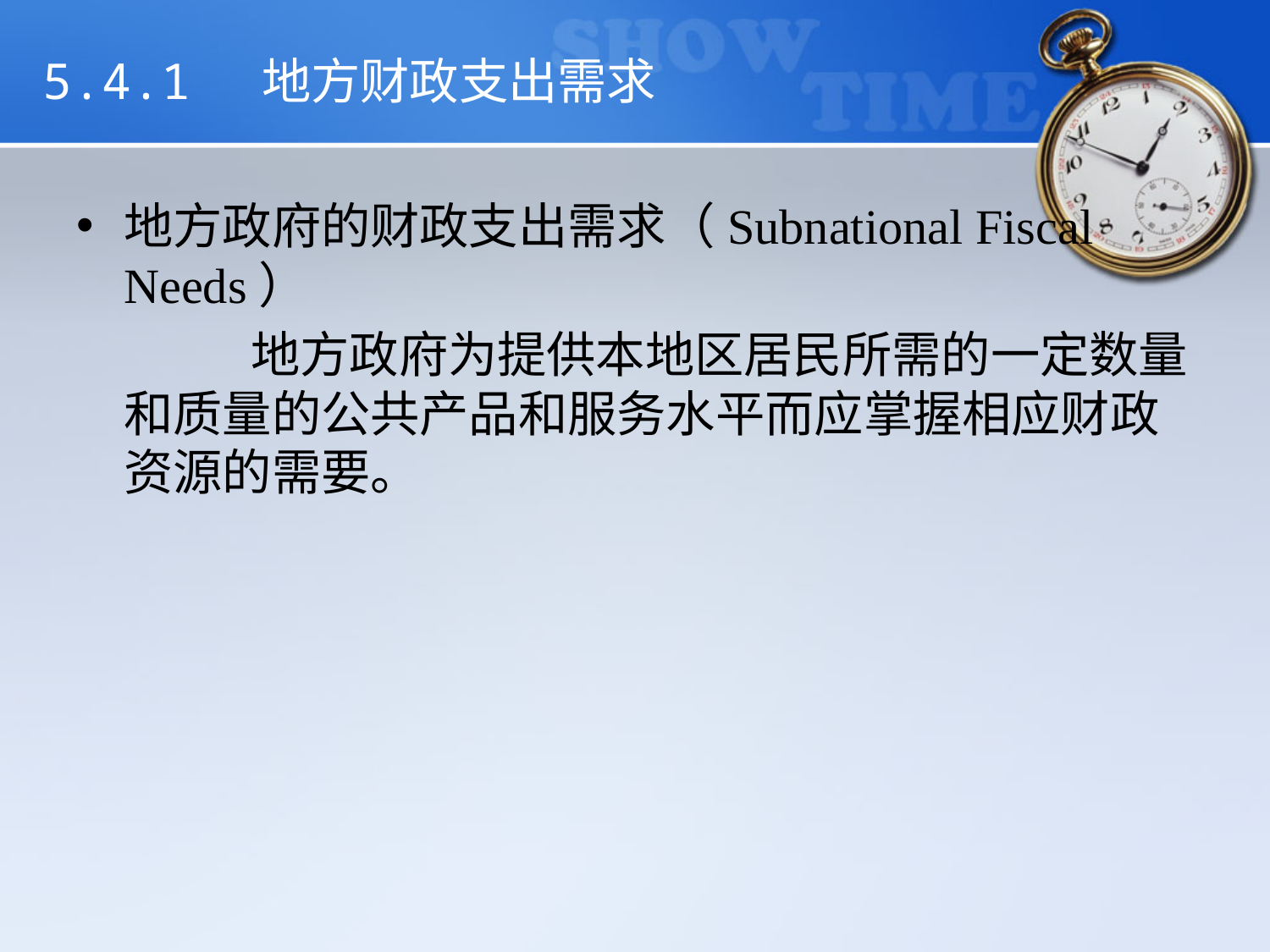

# 5.4.1  地方财政支出需求
地方政府的财政支出需求（Subnational Fiscal Needs）
		地方政府为提供本地区居民所需的一定数量和质量的公共产品和服务水平而应掌握相应财政资源的需要。